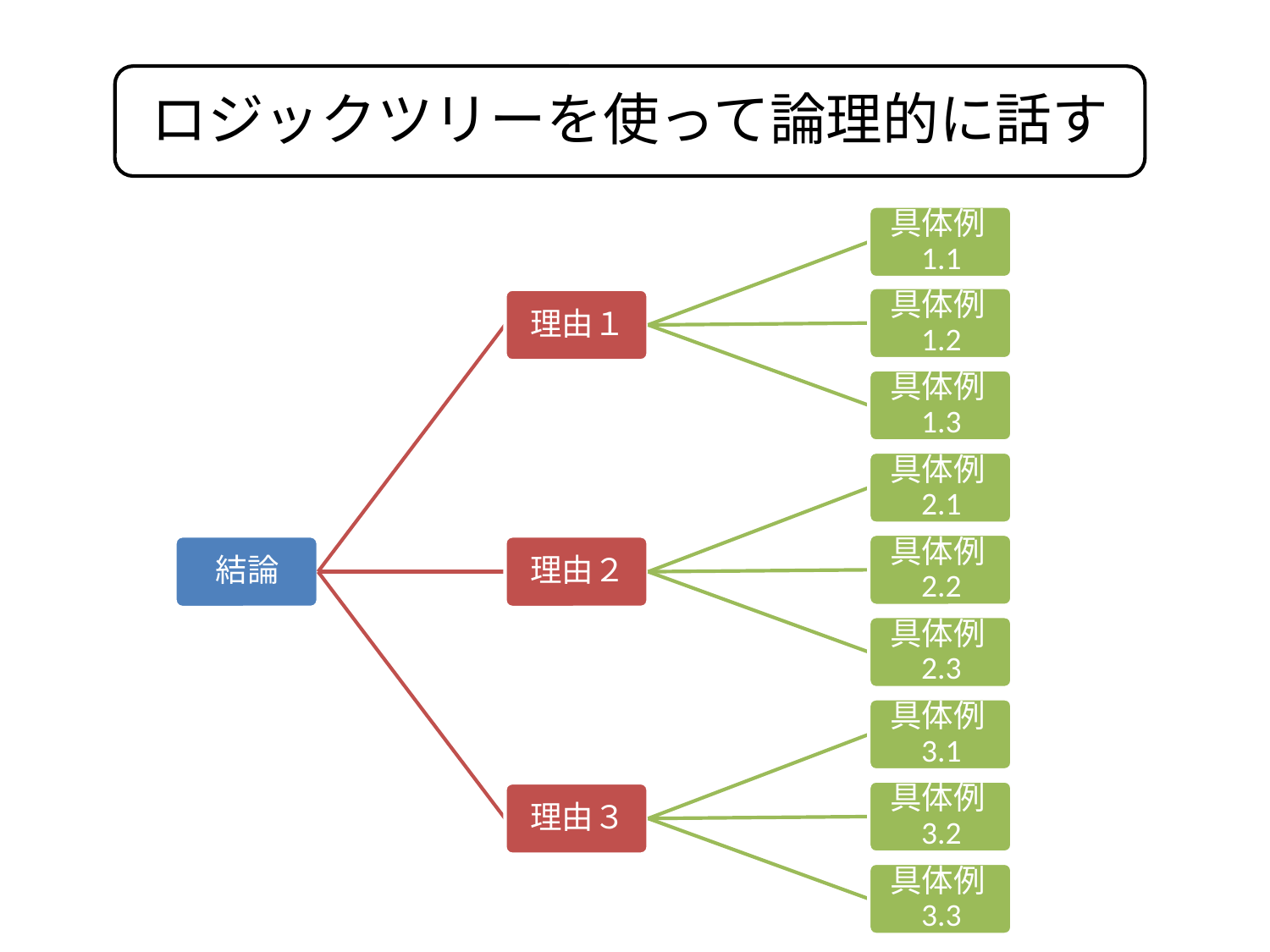

# ロジックツリーを使って論理的に話す

結論

理由１

具体例1.1

具体例1.2

具体例1.3

理由２

具体例2.1

具体例2.2

具体例2.3

理由３

具体例3.1

具体例3.2

具体例3.3